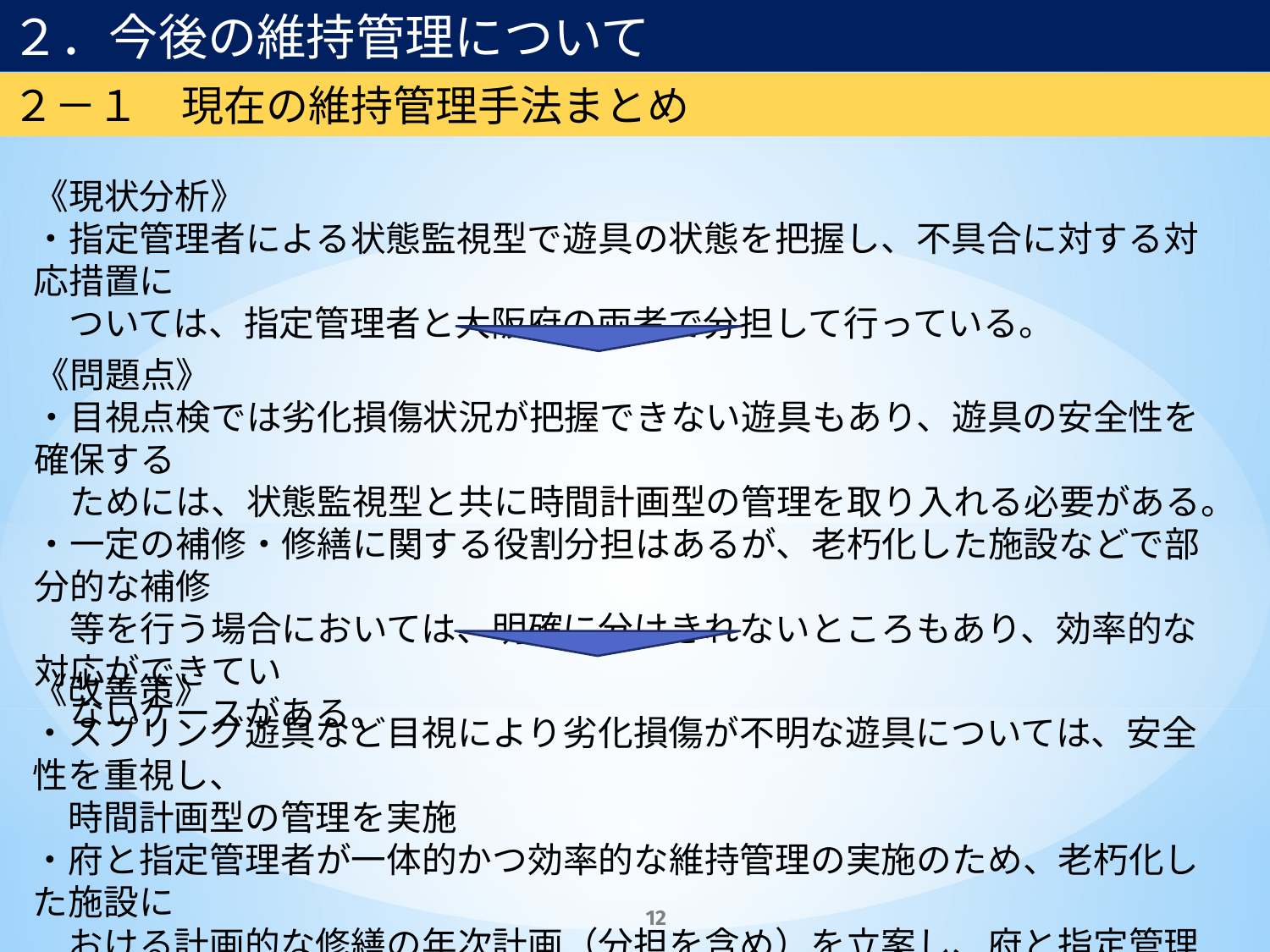

２．今後の維持管理について
２－１　現在の維持管理手法まとめ
《現状分析》
・指定管理者による状態監視型で遊具の状態を把握し、不具合に対する対応措置に
　ついては、指定管理者と大阪府の両者で分担して行っている。

《問題点》
・目視点検では劣化損傷状況が把握できない遊具もあり、遊具の安全性を確保する
　ためには、状態監視型と共に時間計画型の管理を取り入れる必要がある。
・一定の補修・修繕に関する役割分担はあるが、老朽化した施設などで部分的な補修
　等を行う場合においては、明確に分けきれないところもあり、効率的な対応ができてい
　ないケースがある。

《改善策》
・スプリング遊具など目視により劣化損傷が不明な遊具については、安全性を重視し、
　時間計画型の管理を実施
・府と指定管理者が一体的かつ効率的な維持管理の実施のため、老朽化した施設に
　おける計画的な修繕の年次計画（分担を含め）を立案し、府と指定管理者が一
　体となって施設の機能保全を実施。

12